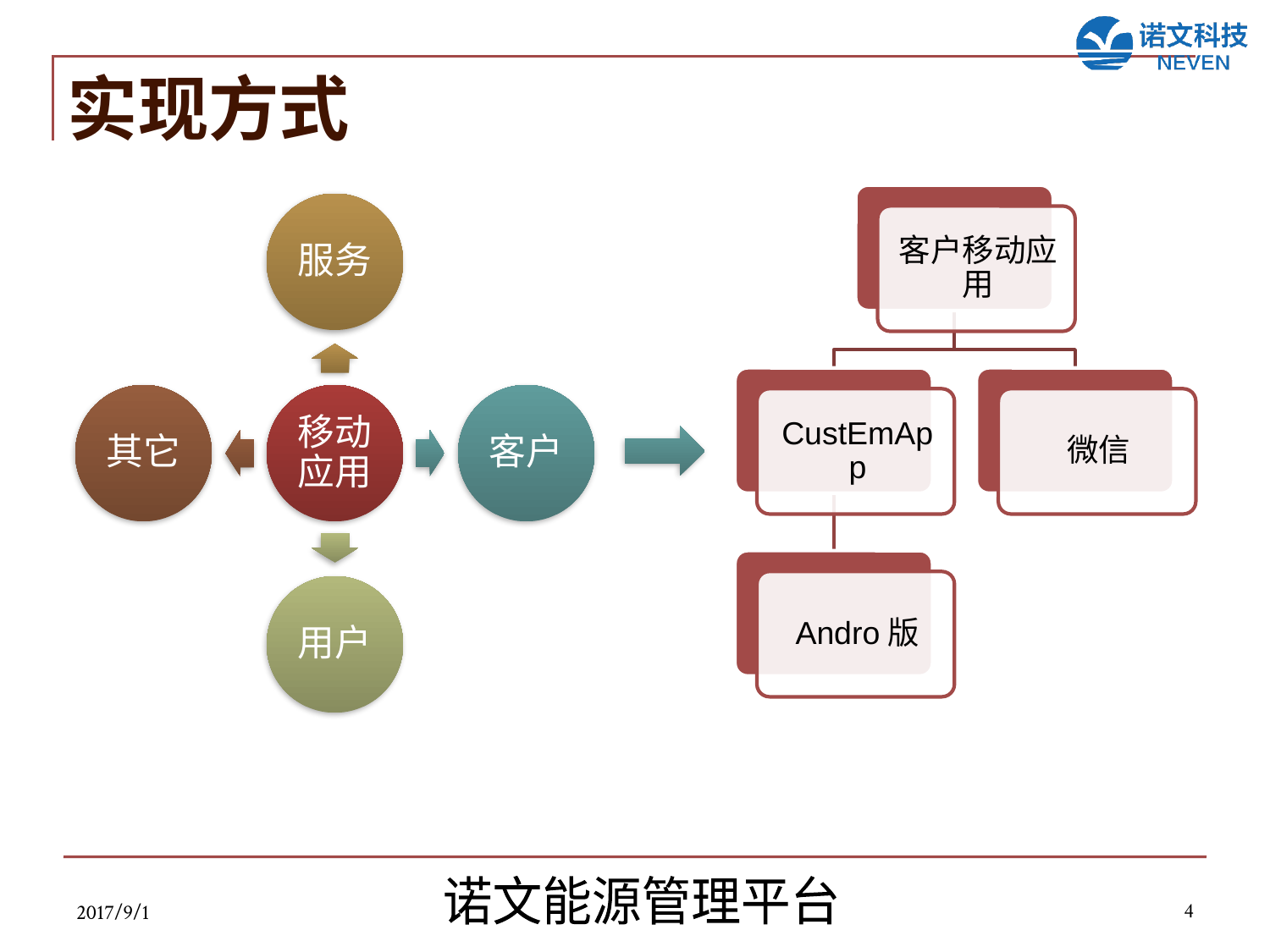

# 实现方式
客户移动应用
CustEmApp
Andro版
微信
移动应用

服务

客户

用户

其它

2017/9/1
4